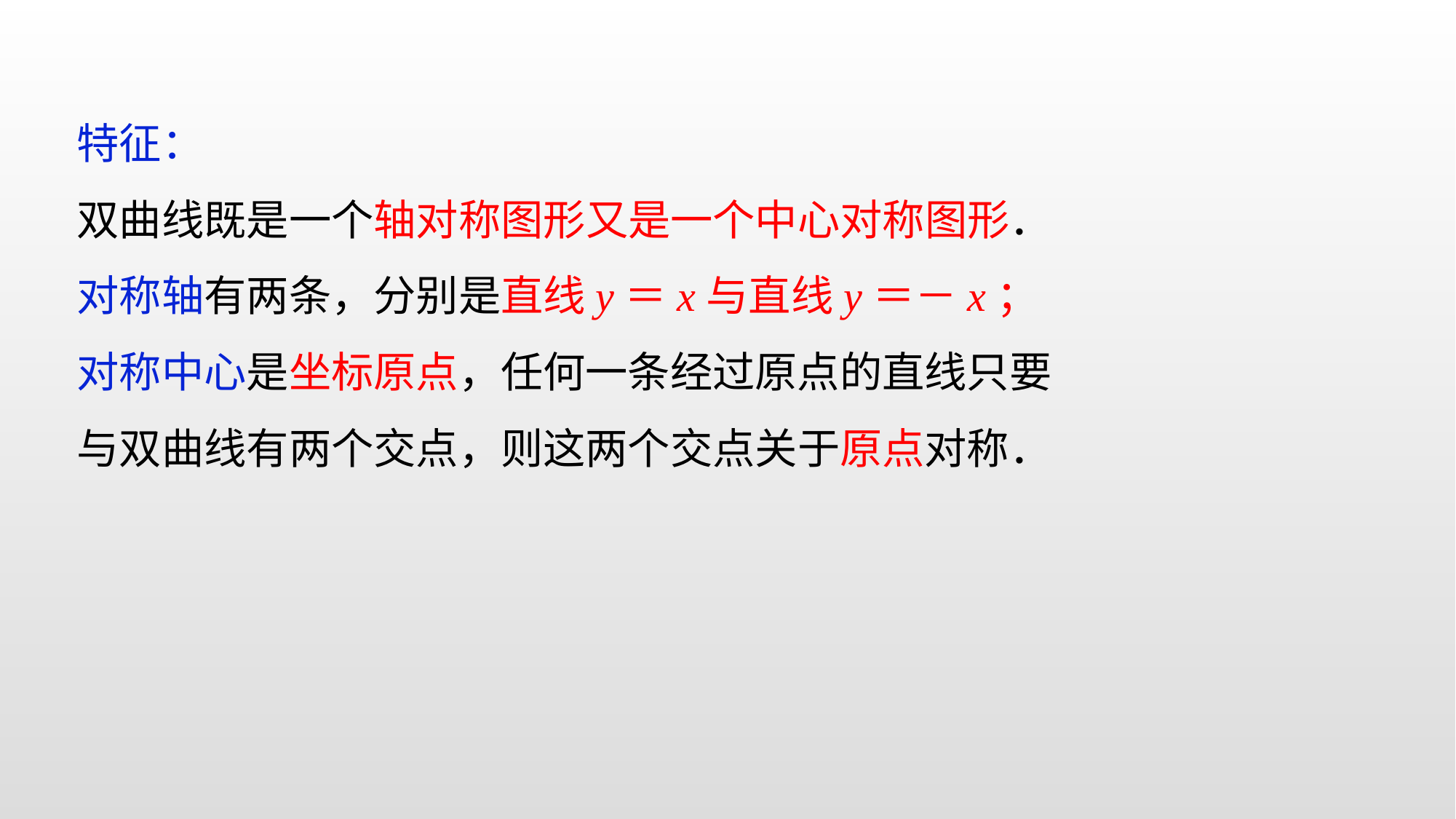

特征：
双曲线既是一个轴对称图形又是一个中心对称图形．
对称轴有两条，分别是直线y＝x与直线y＝－x；
对称中心是坐标原点，任何一条经过原点的直线只要
与双曲线有两个交点，则这两个交点关于原点对称．